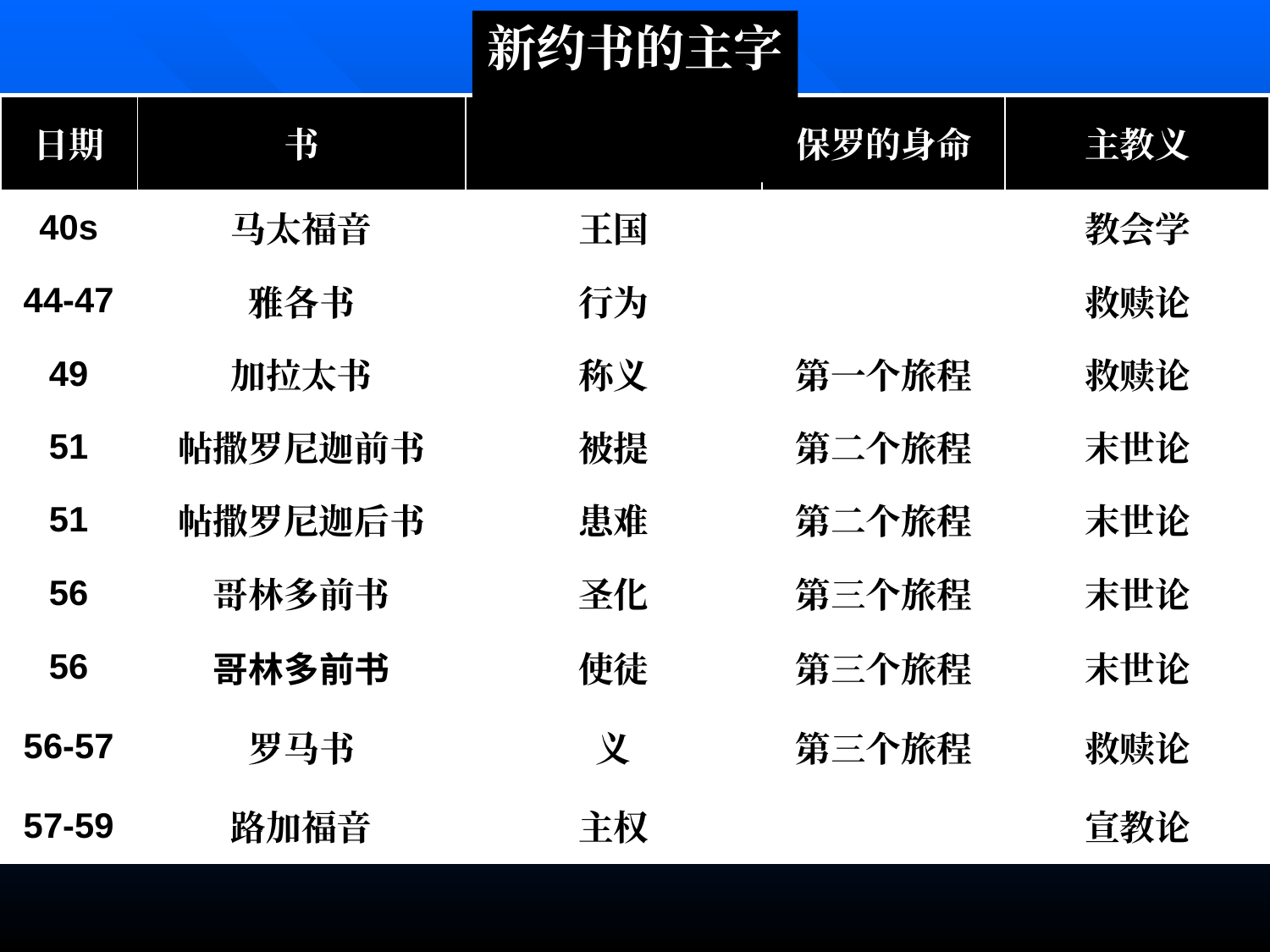

24
新约书的主字
| 日期 | 书 | 主字 | 保罗的身命 | 主教义 |
| --- | --- | --- | --- | --- |
| 40s | 马太福音 | 王国 |  | 教会学 |
| 44-47 | 雅各书 | 行为 |  | 救赎论 |
| 49 | 加拉太书 | 称义 | 第一个旅程 | 救赎论 |
| 51 | 帖撒罗尼迦前书 | 被提 | 第二个旅程 | 末世论 |
| 51 | 帖撒罗尼迦后书 | 患难 | 第二个旅程 | 末世论 |
| 56 | 哥林多前书 | 圣化 | 第三个旅程 | 末世论 |
| 56 | 哥林多前书 | 使徒 | 第三个旅程 | 末世论 |
| 56-57 | 罗马书 | 义 | 第三个旅程 | 救赎论 |
| 57-59 | 路加福音 | 主权 |  | 宣教论 |